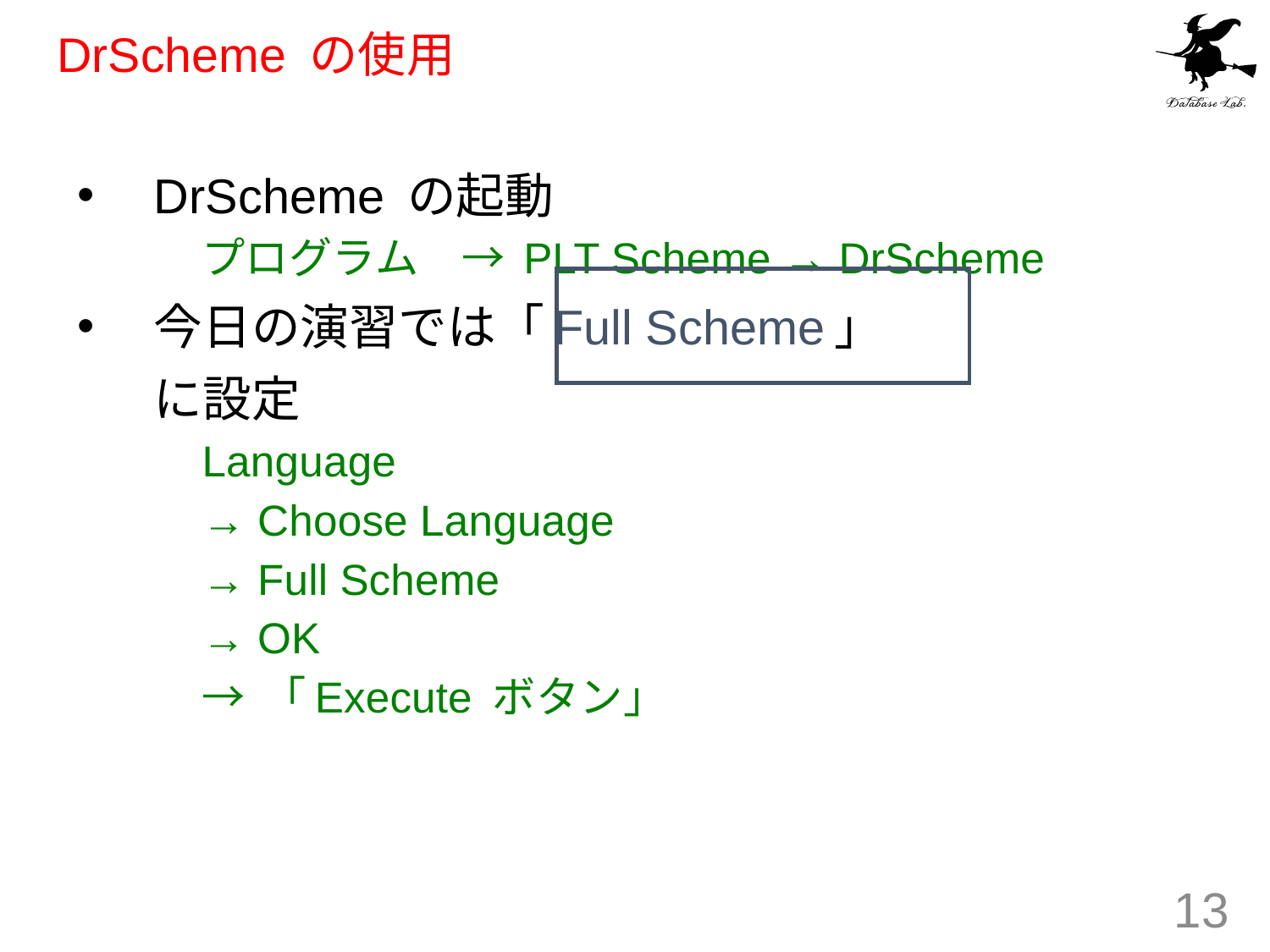

# DrScheme の使用
DrScheme の起動
	プログラム　→ PLT Scheme → DrScheme
今日の演習では「Full Scheme」
	に設定
	Language
	→ Choose Language
	→ Full Scheme
	→ OK
	→ 「Execute ボタン」

13